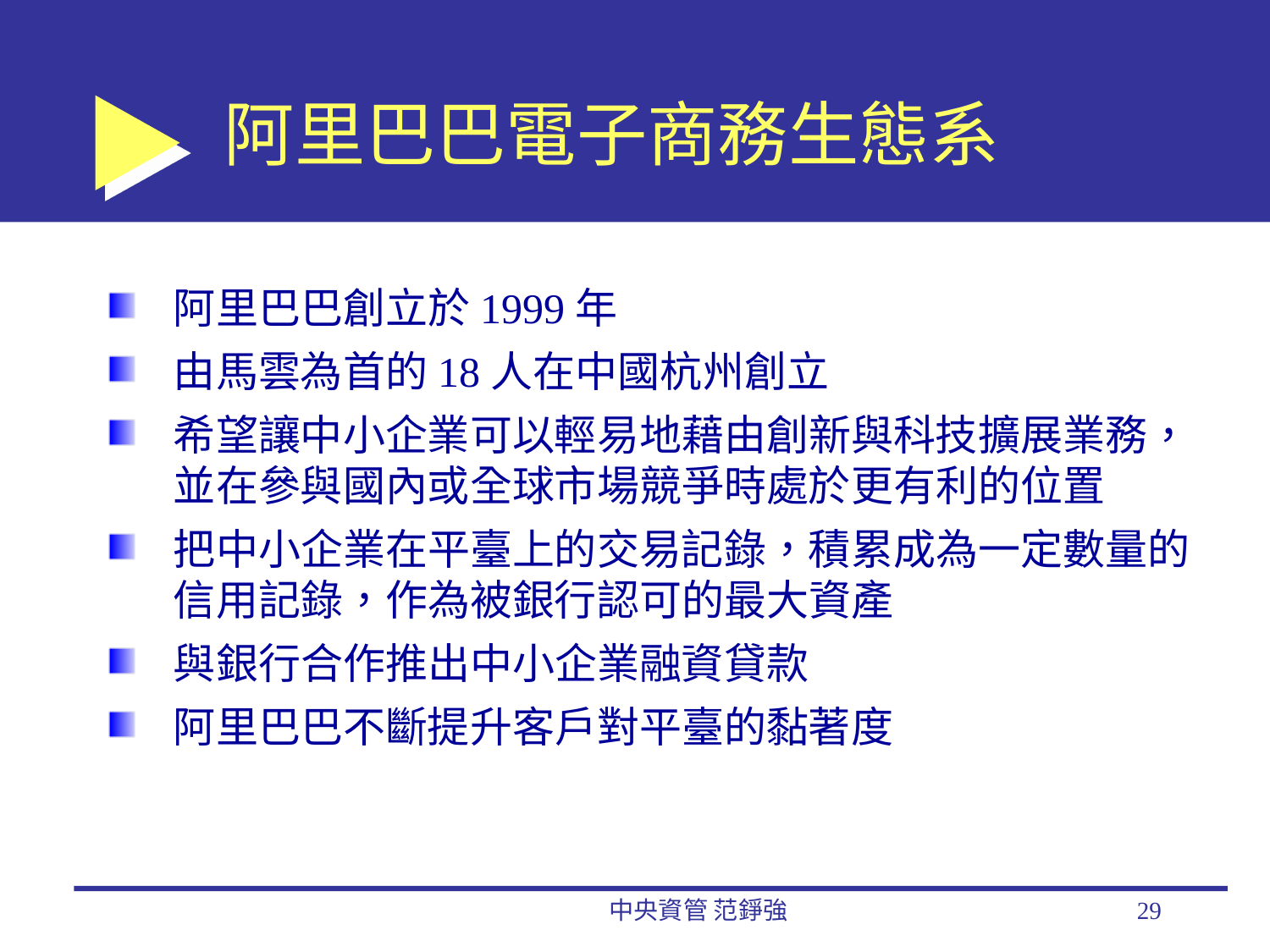

# 阿里巴巴電子商務生態系
阿里巴巴創立於1999年
由馬雲為首的18人在中國杭州創立
希望讓中小企業可以輕易地藉由創新與科技擴展業務，並在參與國內或全球市場競爭時處於更有利的位置
把中小企業在平臺上的交易記錄，積累成為一定數量的信用記錄，作為被銀行認可的最大資產
與銀行合作推出中小企業融資貸款
阿里巴巴不斷提升客戶對平臺的黏著度
中央資管 范錚強
29